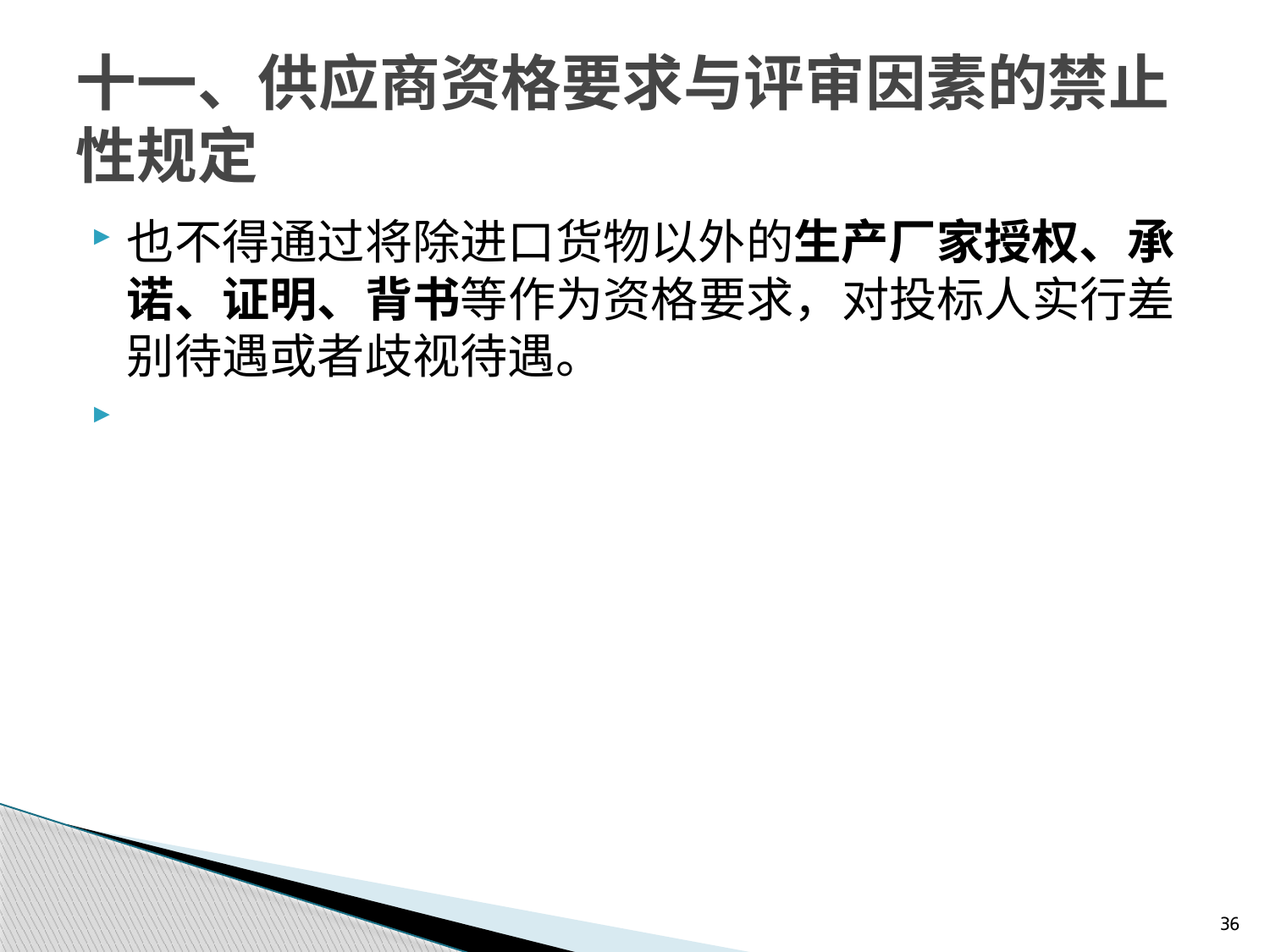

# 十一、供应商资格要求与评审因素的禁止性规定
也不得通过将除进口货物以外的生产厂家授权、承诺、证明、背书等作为资格要求，对投标人实行差别待遇或者歧视待遇。

36